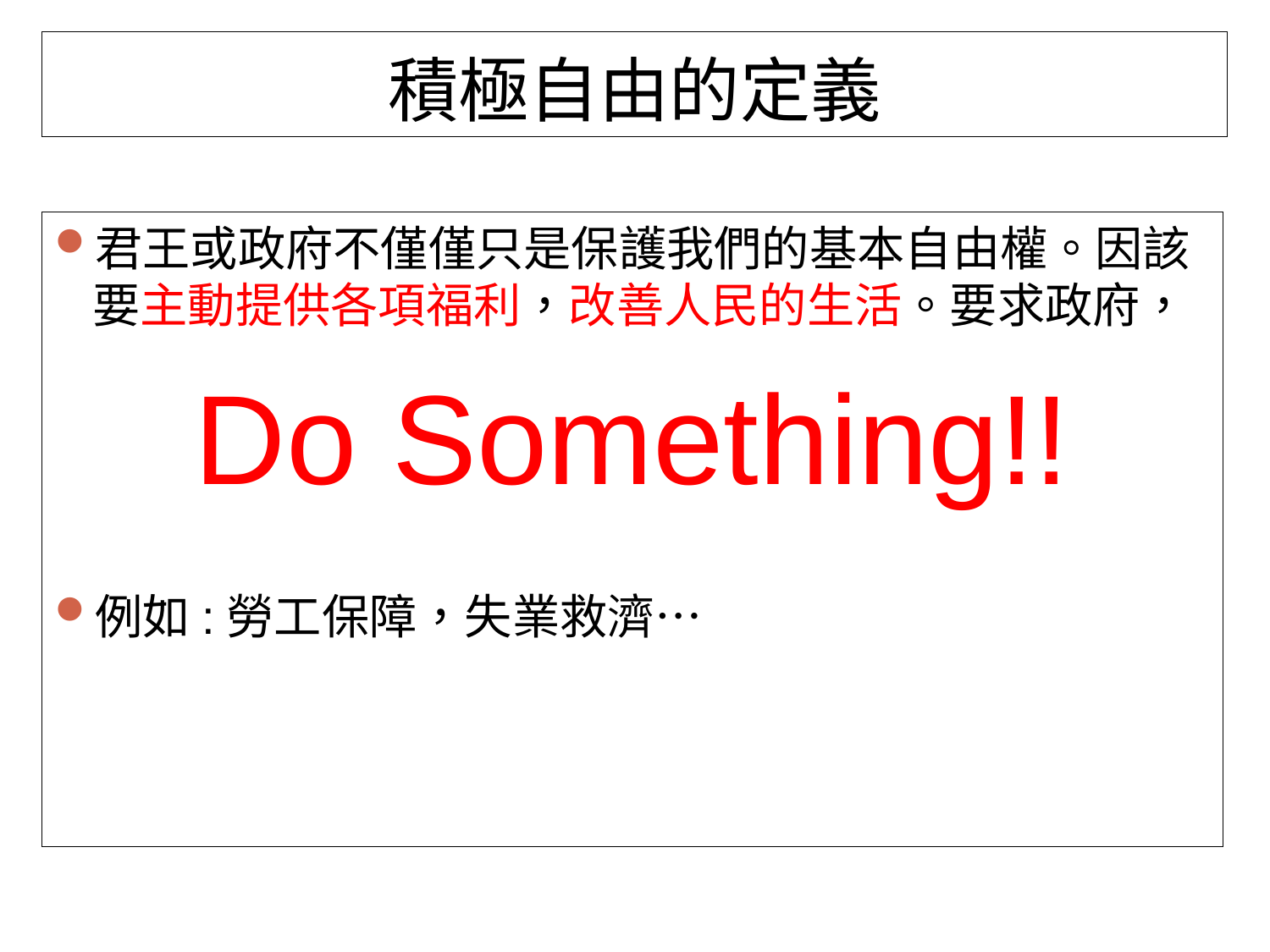

積極自由的定義
君王或政府不僅僅只是保護我們的基本自由權。因該要主動提供各項福利，改善人民的生活。要求政府，
Do Something!!

例如:勞工保障，失業救濟…